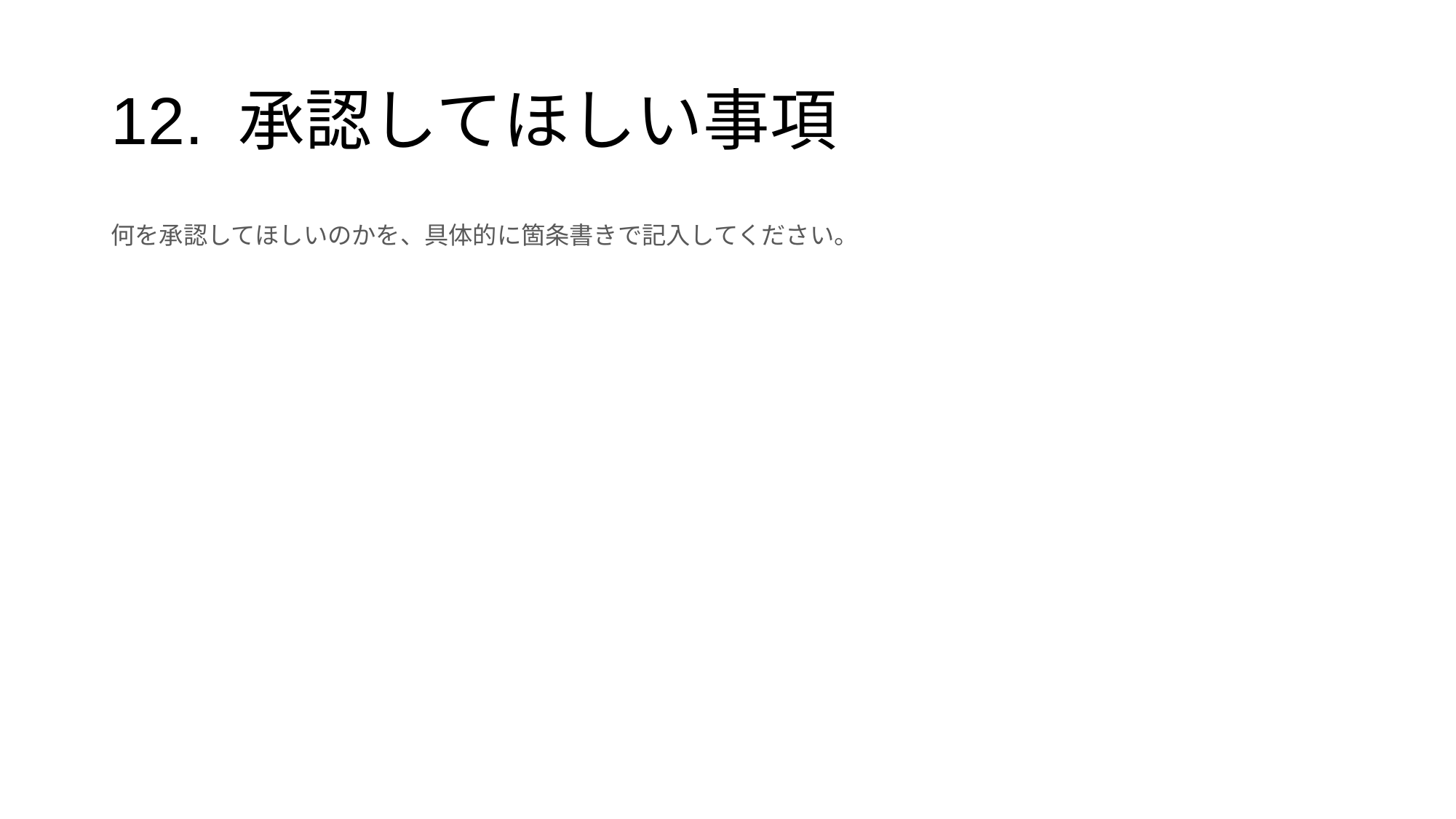

# 12. 承認してほしい事項
何を承認してほしいのかを、具体的に箇条書きで記入してください。